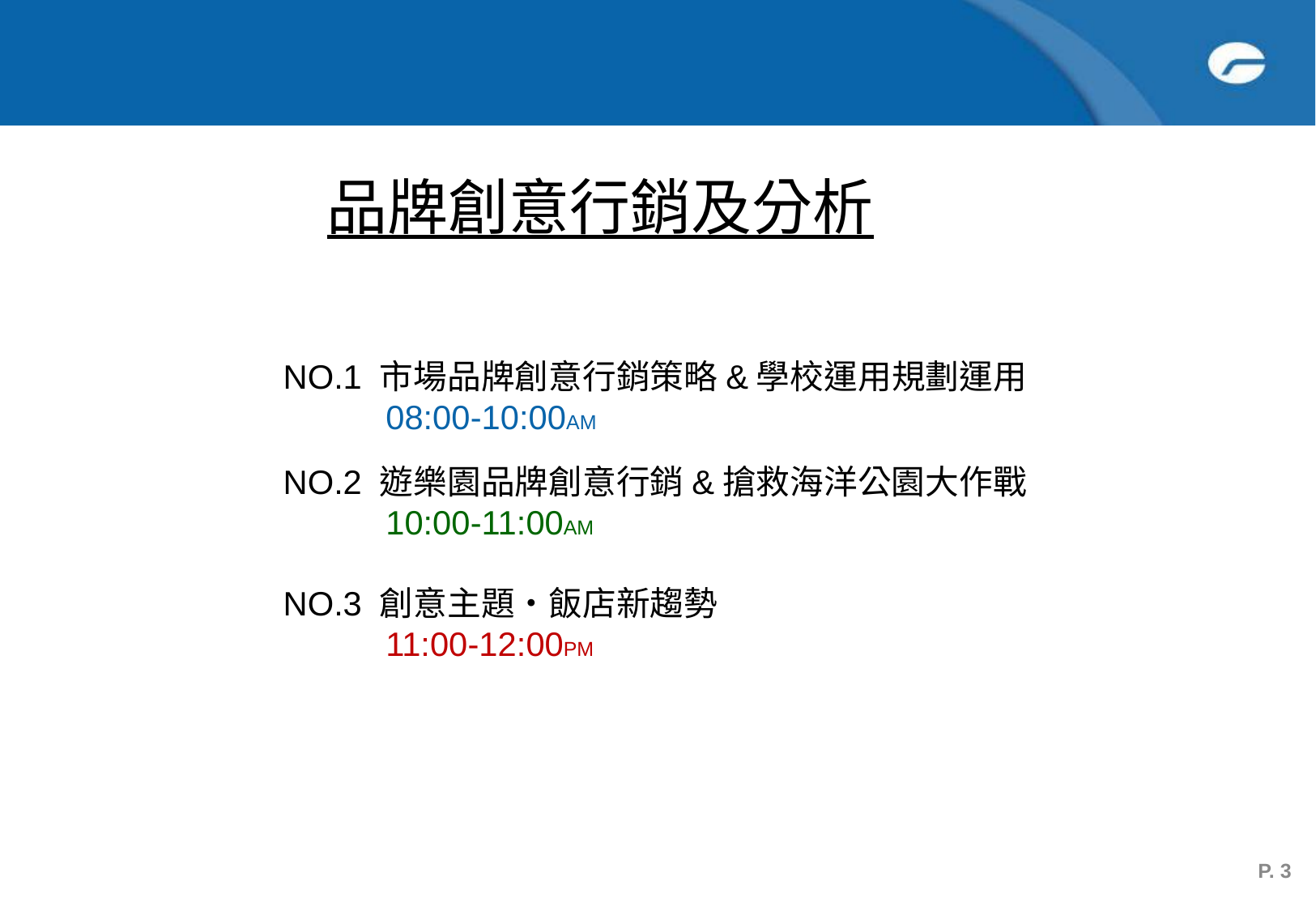

品牌創意行銷及分析

                     NO.1 市場品牌創意行銷策略&學校運用規劃運用
                                08:00-10:00AM

                     NO.2 遊樂園品牌創意行銷&搶救海洋公園大作戰
                                10:00-11:00AM

                     NO.3 創意主題‧飯店新趨勢
                                11:00-12:00PM